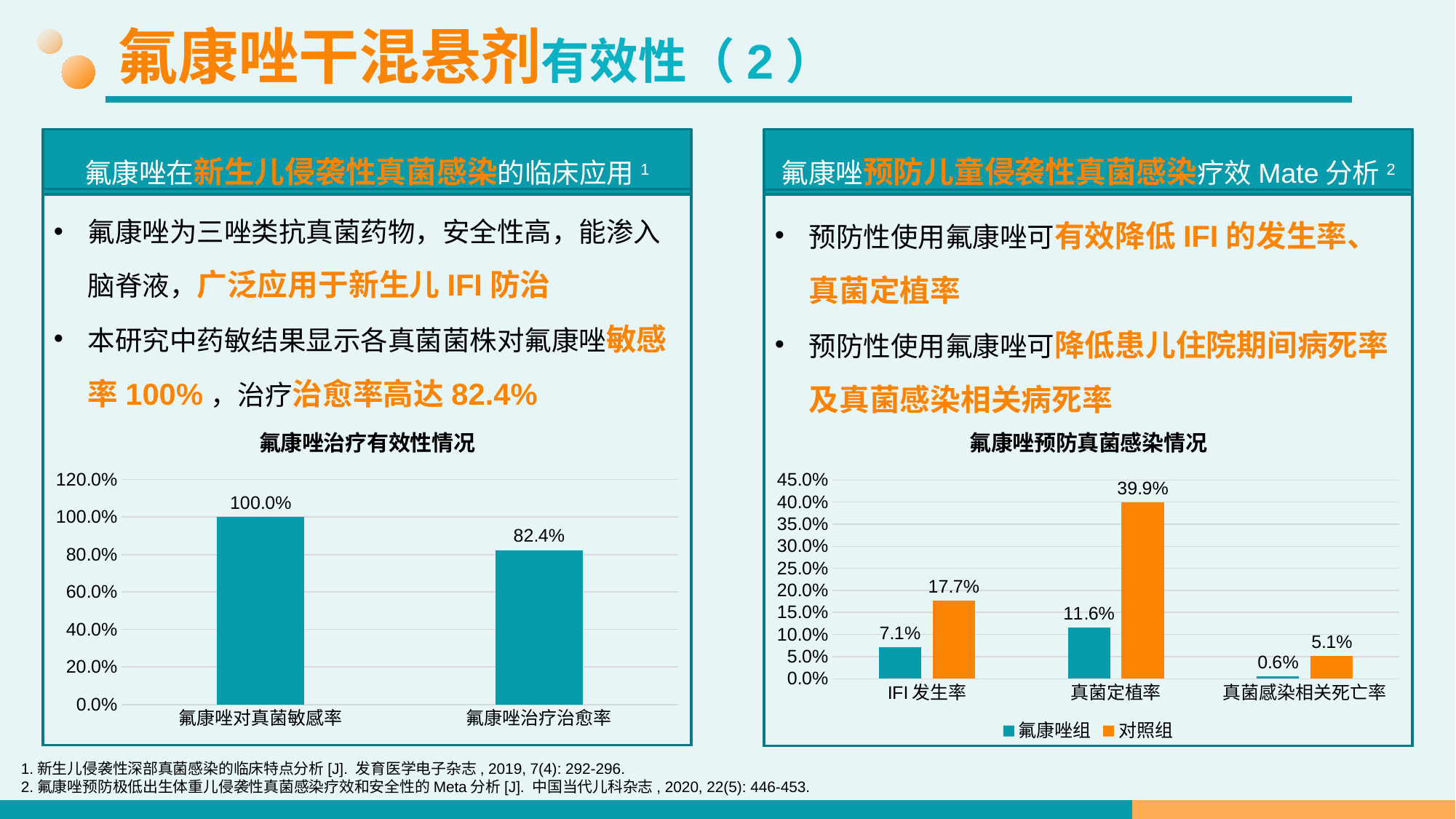

氟康唑干混悬剂有效性（2）
氟康唑在新生儿侵袭性真菌感染的临床应用1
氟康唑为三唑类抗真菌药物，安全性高，能渗入脑脊液，广泛应用于新生儿IFI防治
本研究中药敏结果显示各真菌菌株对氟康唑敏感率100%，治疗治愈率高达82.4%

### Chart: 氟康唑治疗有效性情况

| Category |  |
|---|---|
| 氟康唑对真菌敏感率 | 1.0 |
| 氟康唑治疗治愈率 | 0.824 |
氟康唑预防儿童侵袭性真菌感染疗效Mate分析2

预防性使用氟康唑可有效降低IFI的发生率、真菌定植率
预防性使用氟康唑可降低患儿住院期间病死率及真菌感染相关病死率

### Chart: 氟康唑预防真菌感染情况

| Category | 氟康唑组 | 对照组 |
|---|---|---|
| IFI发生率 | 0.071 | 0.177 |
| 真菌定植率 | 0.116 | 0.399 |
| 真菌感染相关死亡率 | 0.006 | 0.051 |
1.新生儿侵袭性深部真菌感染的临床特点分析[J]. 发育医学电子杂志, 2019, 7(4): 292-296.
2.氟康唑预防极低出生体重儿侵袭性真菌感染疗效和安全性的Meta分析[J]. 中国当代儿科杂志, 2020, 22(5): 446-453.